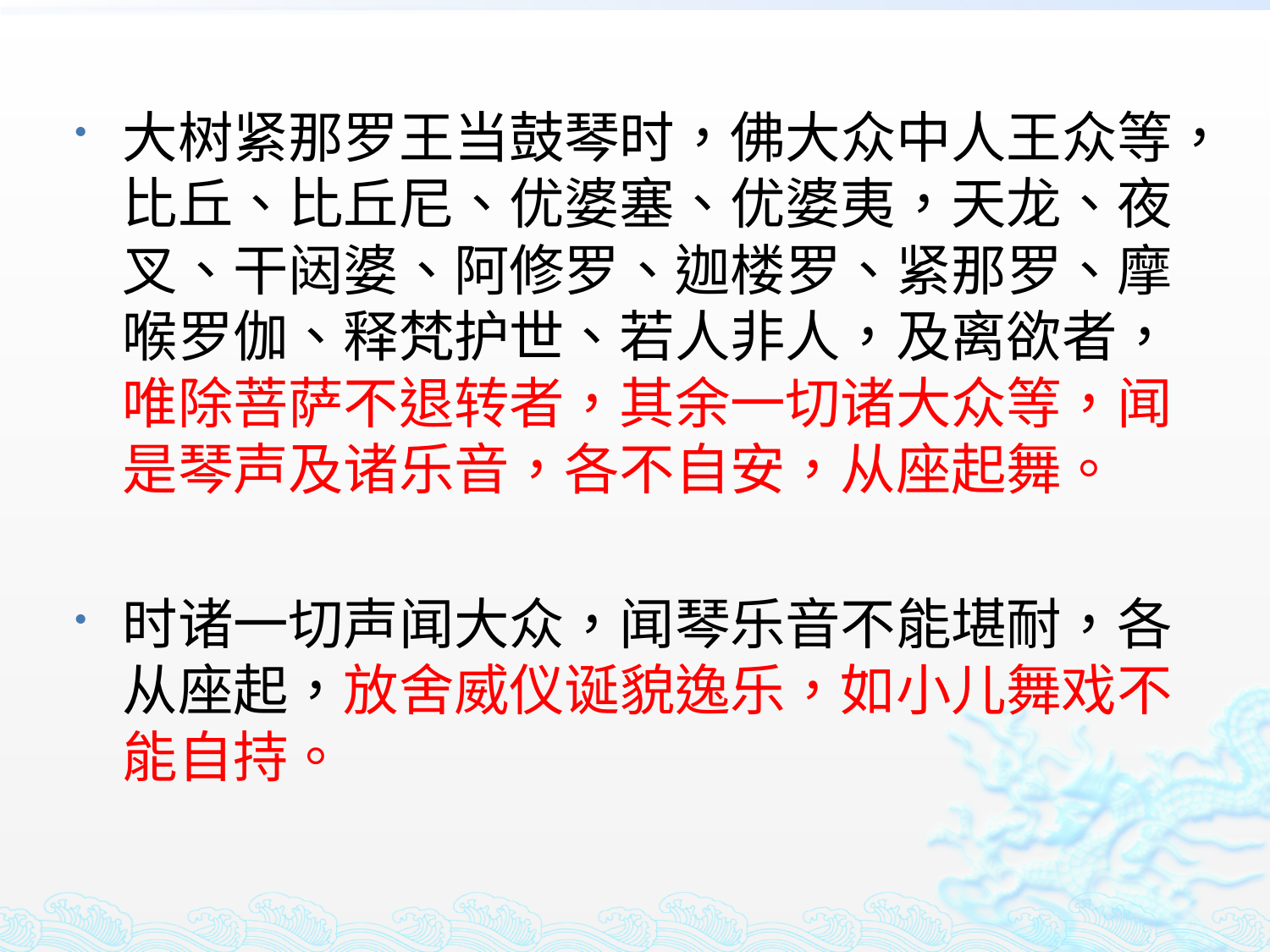

大树紧那罗王当鼓琴时，佛大众中人王众等，比丘、比丘尼、优婆塞、优婆夷，天龙、夜叉、干闼婆、阿修罗、迦楼罗、紧那罗、摩喉罗伽、释梵护世、若人非人，及离欲者，唯除菩萨不退转者，其余一切诸大众等，闻是琴声及诸乐音，各不自安，从座起舞。

时诸一切声闻大众，闻琴乐音不能堪耐，各从座起，放舍威仪诞貌逸乐，如小儿舞戏不能自持。